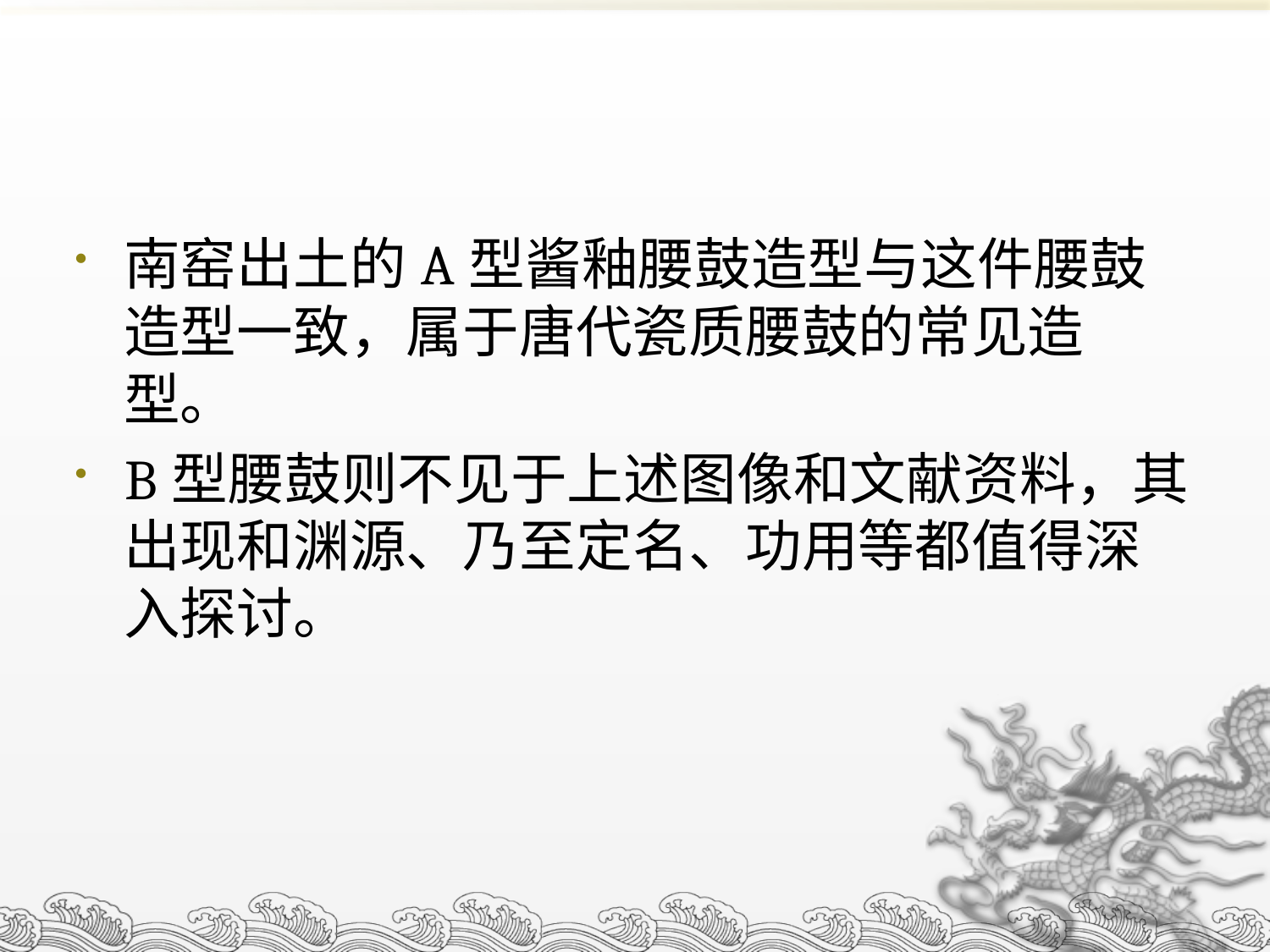

#
南窑出土的A型酱釉腰鼓造型与这件腰鼓造型一致，属于唐代瓷质腰鼓的常见造型。
B型腰鼓则不见于上述图像和文献资料，其出现和渊源、乃至定名、功用等都值得深入探讨。